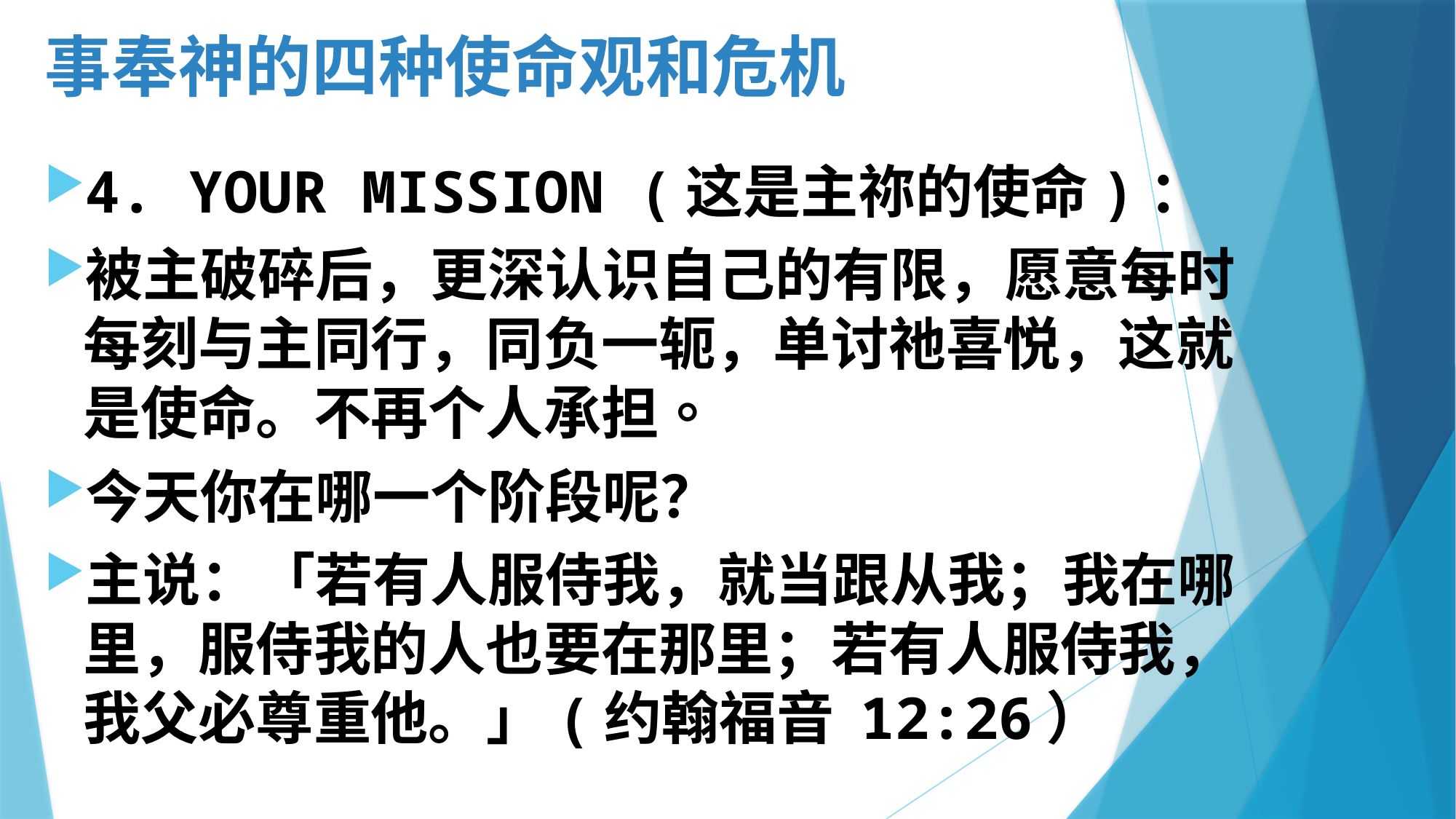

# 事奉神的四种使命观和危机
4. YOUR MISSION (这是主祢的使命)：
被主破碎后，更深认识自己的有限，愿意每时每刻与主同行，同负一轭，单讨祂喜悦，这就是使命。不再个人承担。
今天你在哪一个阶段呢？
主说：「若有人服侍我，就当跟从我；我在哪里，服侍我的人也要在那里；若有人服侍我，我父必尊重他。」(约翰福音 12:26）